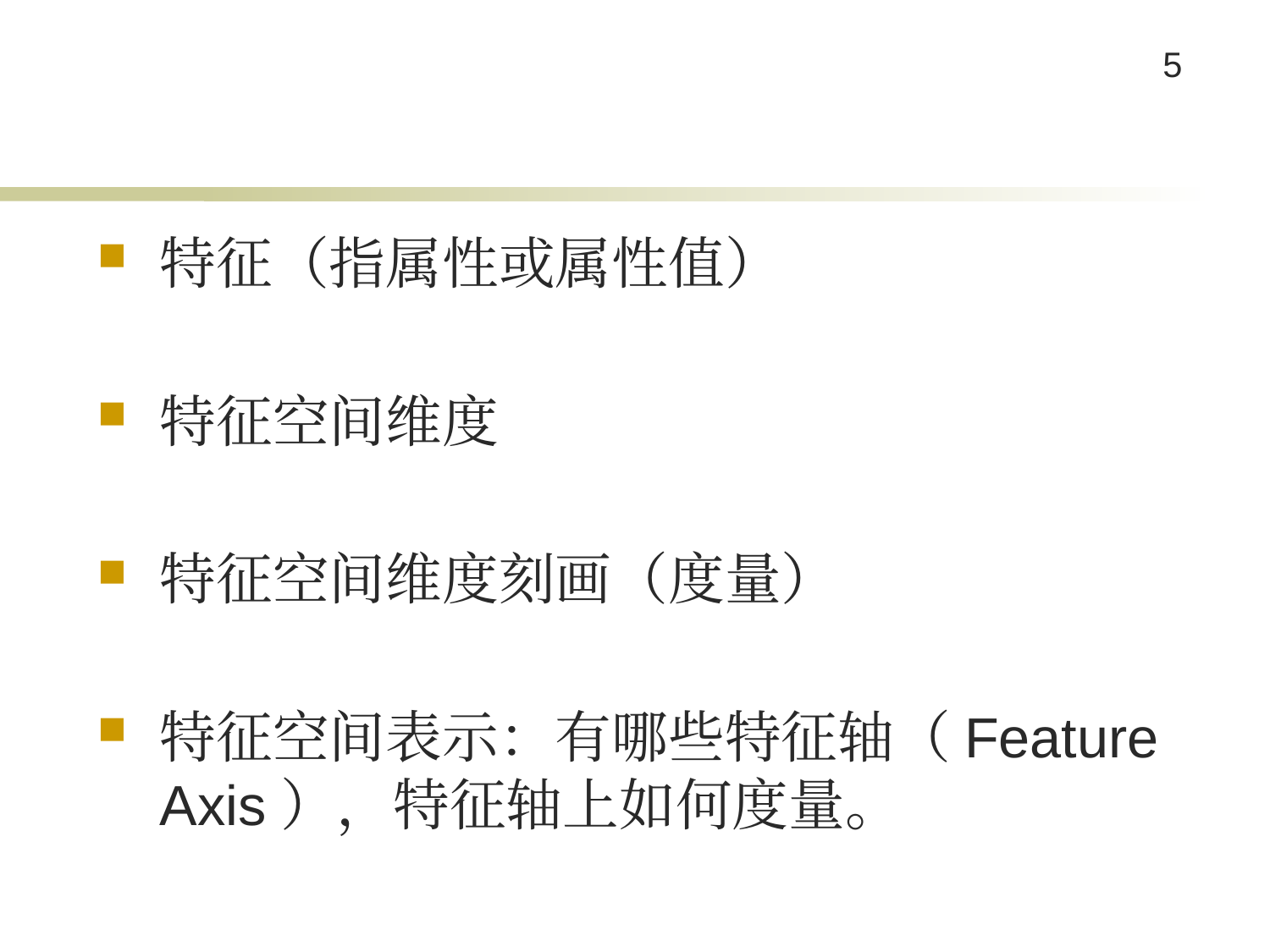

#
特征（指属性或属性值）

特征空间维度

特征空间维度刻画（度量）

特征空间表示：有哪些特征轴（Feature Axis），特征轴上如何度量。